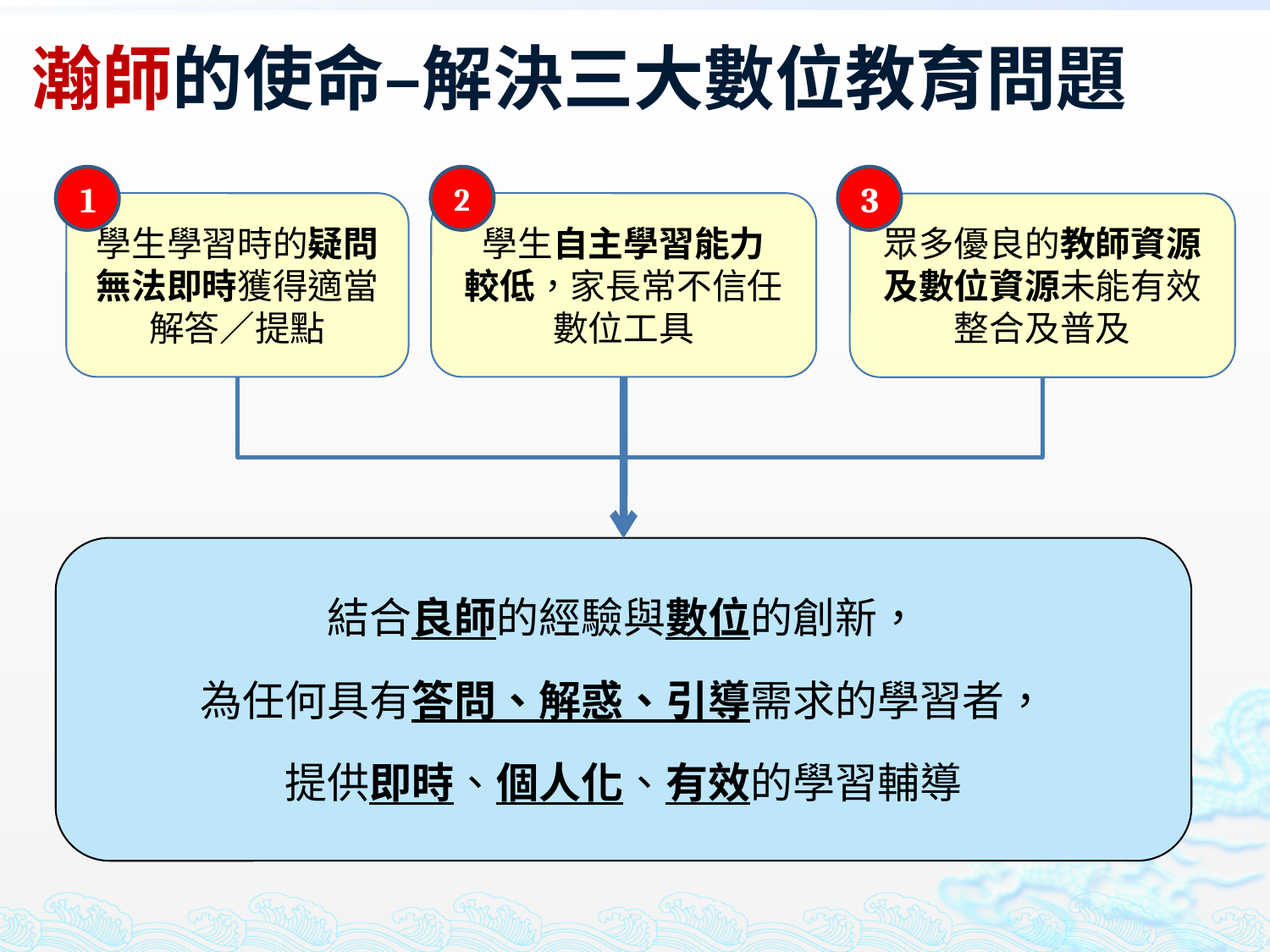

瀚師的使命–解決三大數位教育問題
1
2
3
學生學習時的疑問無法即時獲得適當
解答／提點
學生自主學習能力
較低，家長常不信任
數位工具
眾多優良的教師資源及數位資源未能有效整合及普及
結合良師的經驗與數位的創新，
為任何具有答問、解惑、引導需求的學習者，
提供即時、個人化、有效的學習輔導